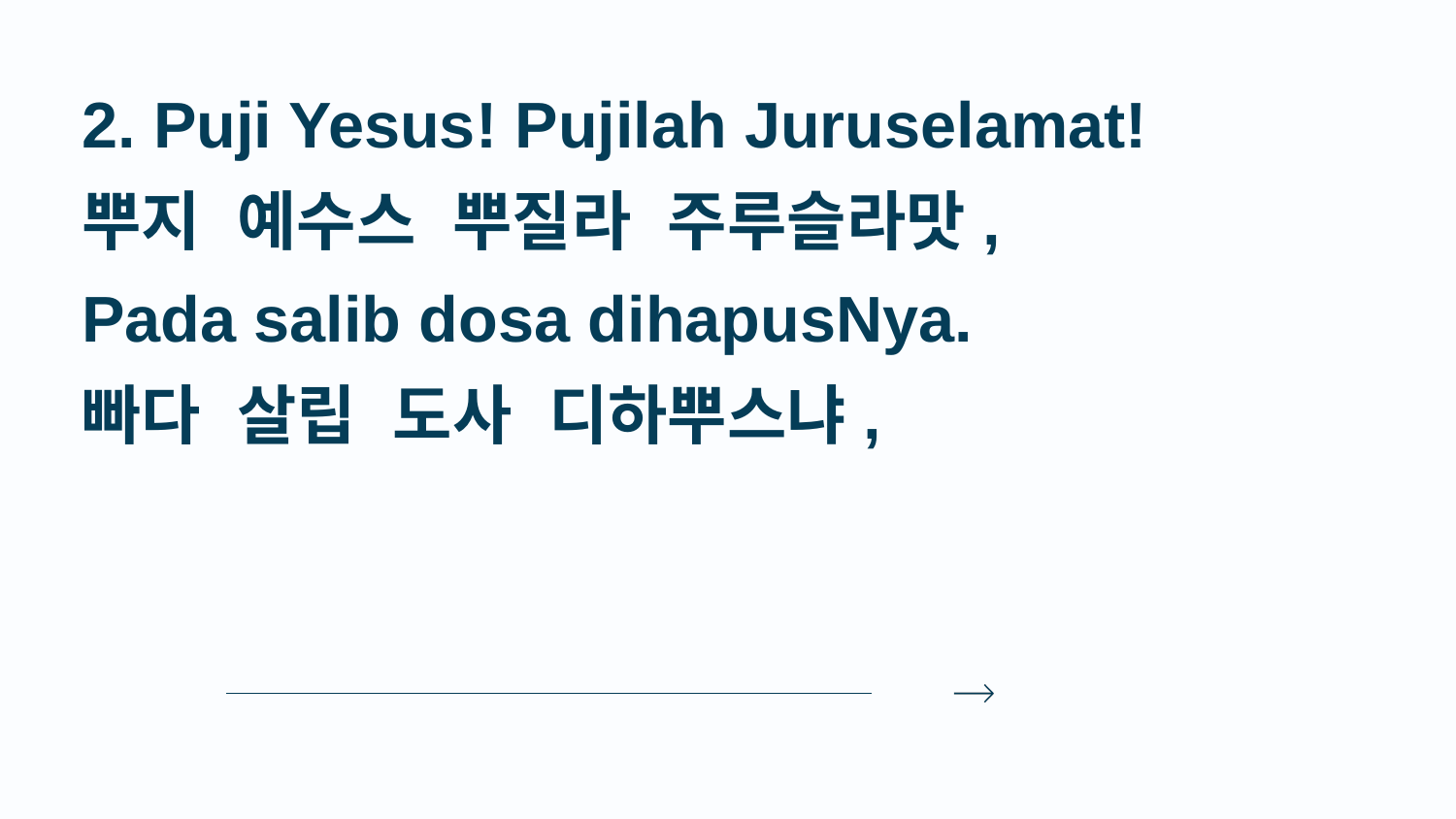

2. Puji Yesus! Pujilah Juruselamat!
뿌지  예수스  뿌질라  주루슬라맛,
Pada salib dosa dihapusNya.
빠다  살립  도사  디하뿌스냐,